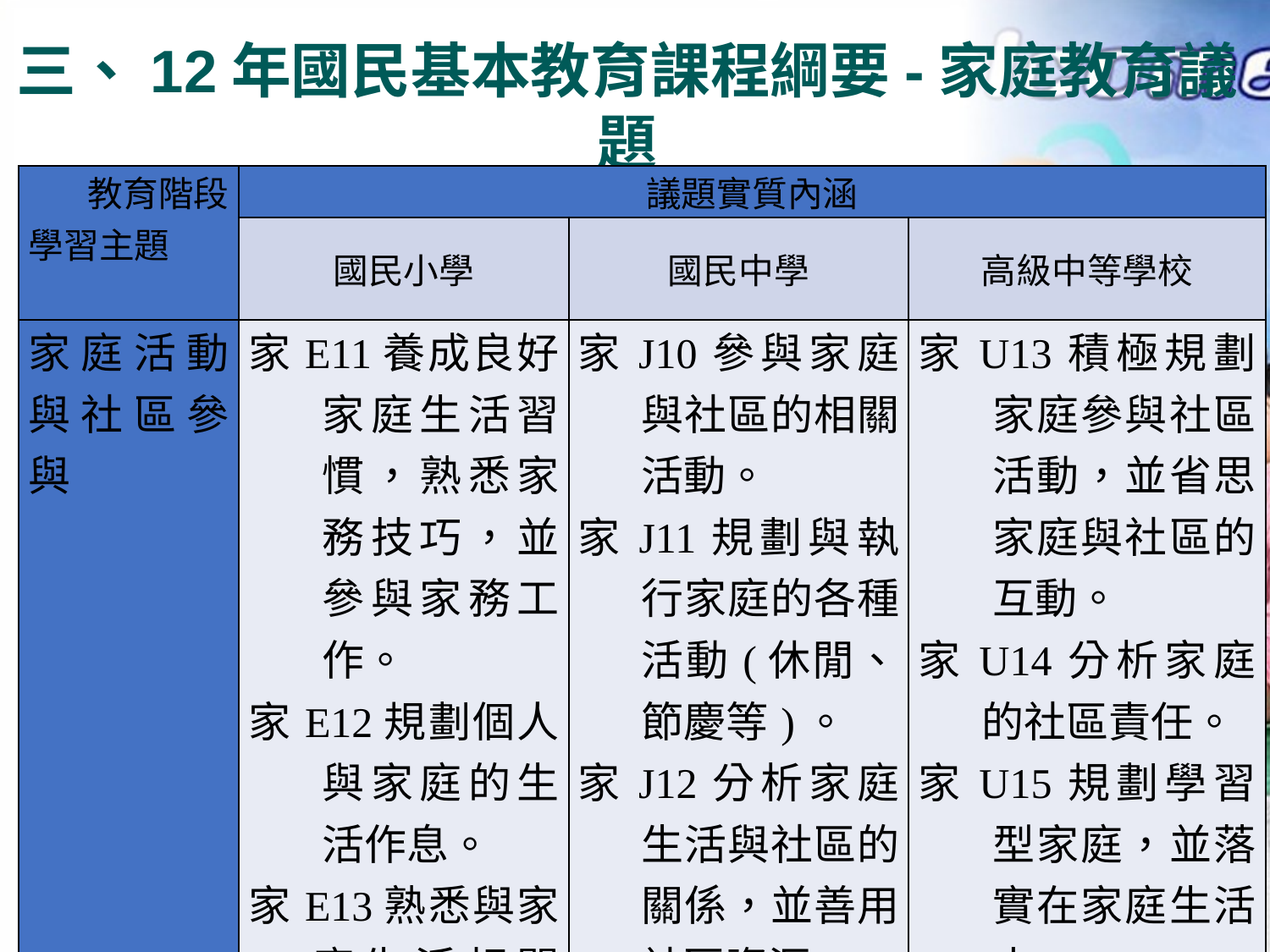

三、12年國民基本教育課程綱要-家庭教育議題
| 教育階段 學習主題 | 議題實質內涵 |  |  |
| --- | --- | --- | --- |
|  | 國民小學 | 國民中學 | 高級中等學校 |
| 家庭活動與社區參與 | 家E11養成良好家庭生活習慣，熟悉家務技巧，並參與家務工作。 家E12規劃個人與家庭的生活作息。 家E13熟悉與家庭生活相關的社區資源。 | 家J10參與家庭與社區的相關活動。 家J11規劃與執行家庭的各種活動(休閒、節慶等)。 家J12分析家庭生活與社區的關係，並善用社區資源。 | 家U13積極規劃家庭參與社區活動，並省思家庭與社區的互動。 家U14分析家庭的社區責任。 家U15規劃學習型家庭，並落實在家庭生活中。 |
30